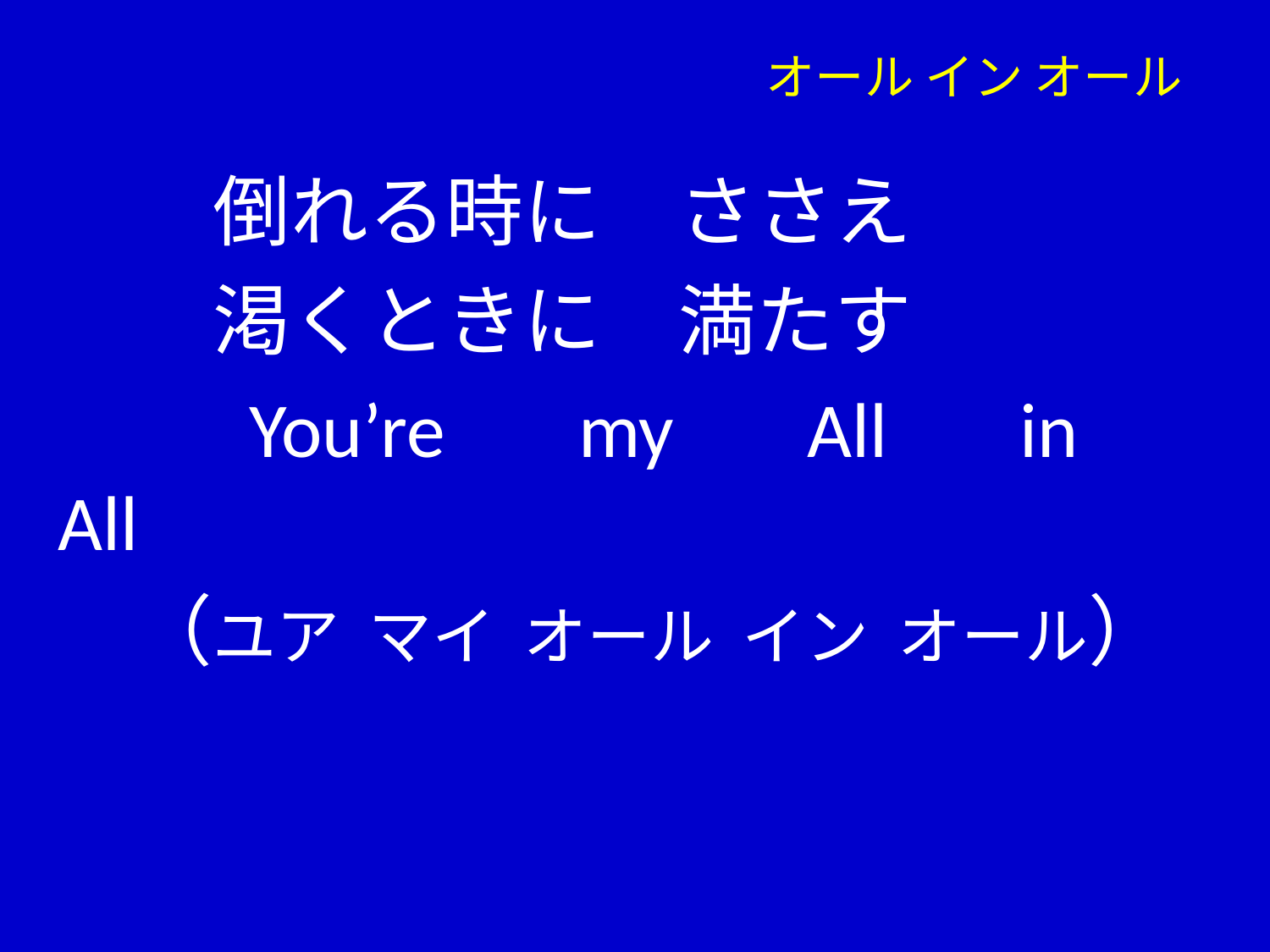

# オール イン オール
　　倒れる時に　ささえ
　　渇くときに　満たす
　　You’re　my　All　in　All
　（ユア  マイ  オール  イン  オール）